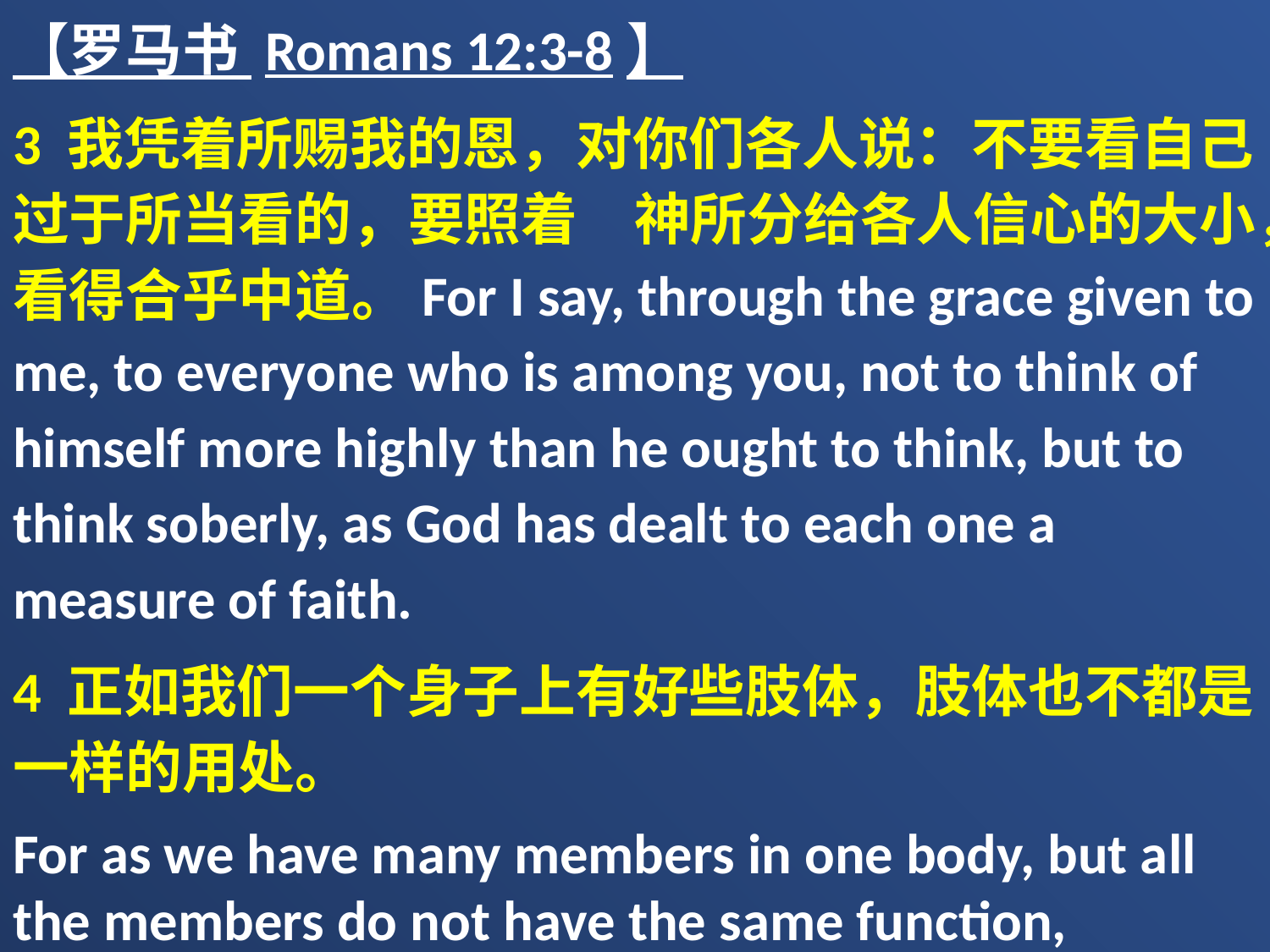

【罗马书 Romans 12:3-8】
3 我凭着所赐我的恩，对你们各人说：不要看自己过于所当看的，要照着　神所分给各人信心的大小，看得合乎中道。For I say, through the grace given to me, to everyone who is among you, not to think of himself more highly than he ought to think, but to think soberly, as God has dealt to each one a measure of faith.
4 正如我们一个身子上有好些肢体，肢体也不都是一样的用处。
For as we have many members in one body, but all the members do not have the same function,